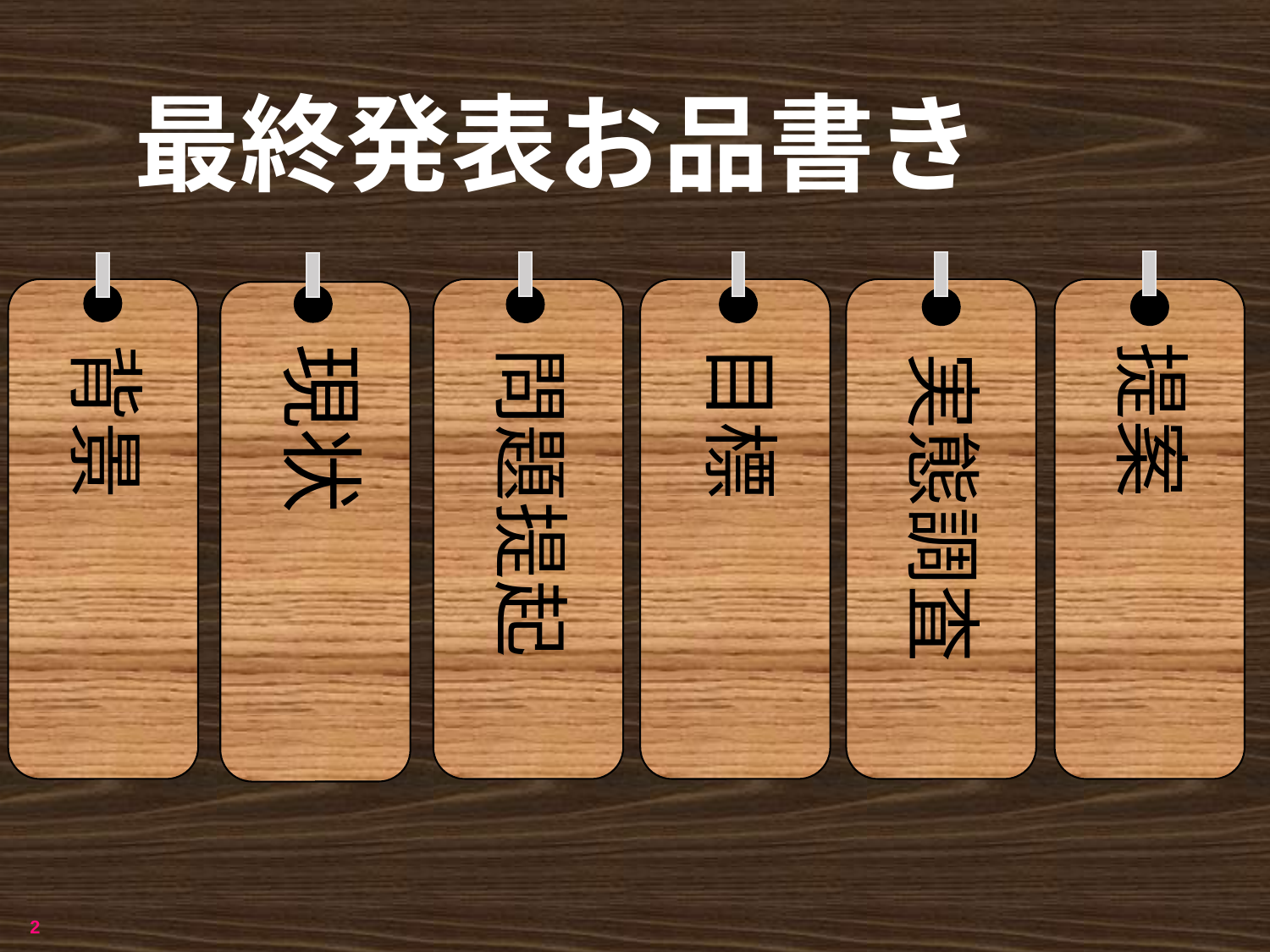

最終発表お品書き

提案
現状
背景
目標
問題提起
実態調査
2